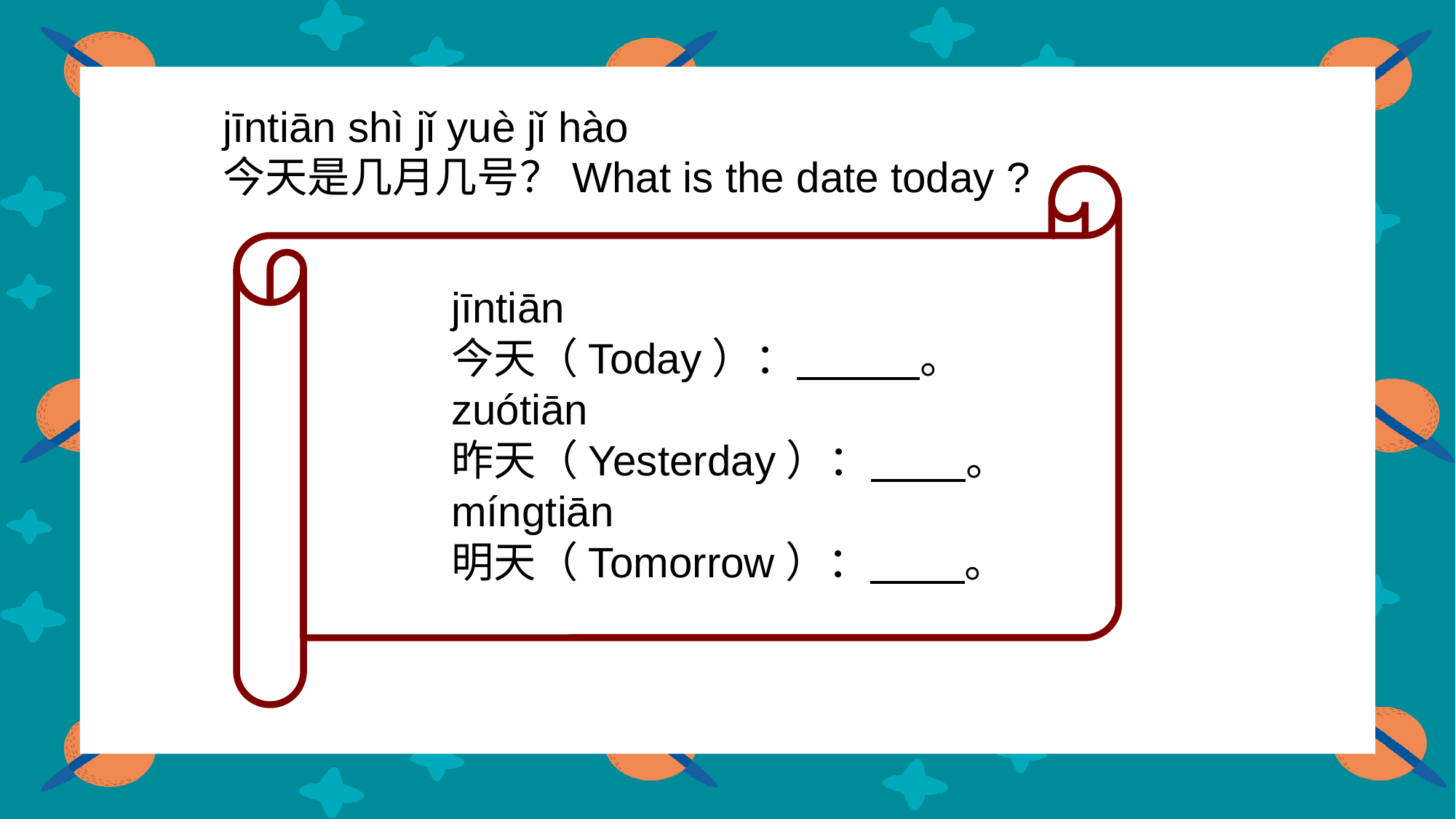

jīntiān shì jǐ yuè jǐ hào
今天是几月几号？What is the date today ?

jīntiān
今天（Today）：             。
zuótiān
昨天（Yesterday）：          。
míngtiān
明天（Tomorrow）：          。